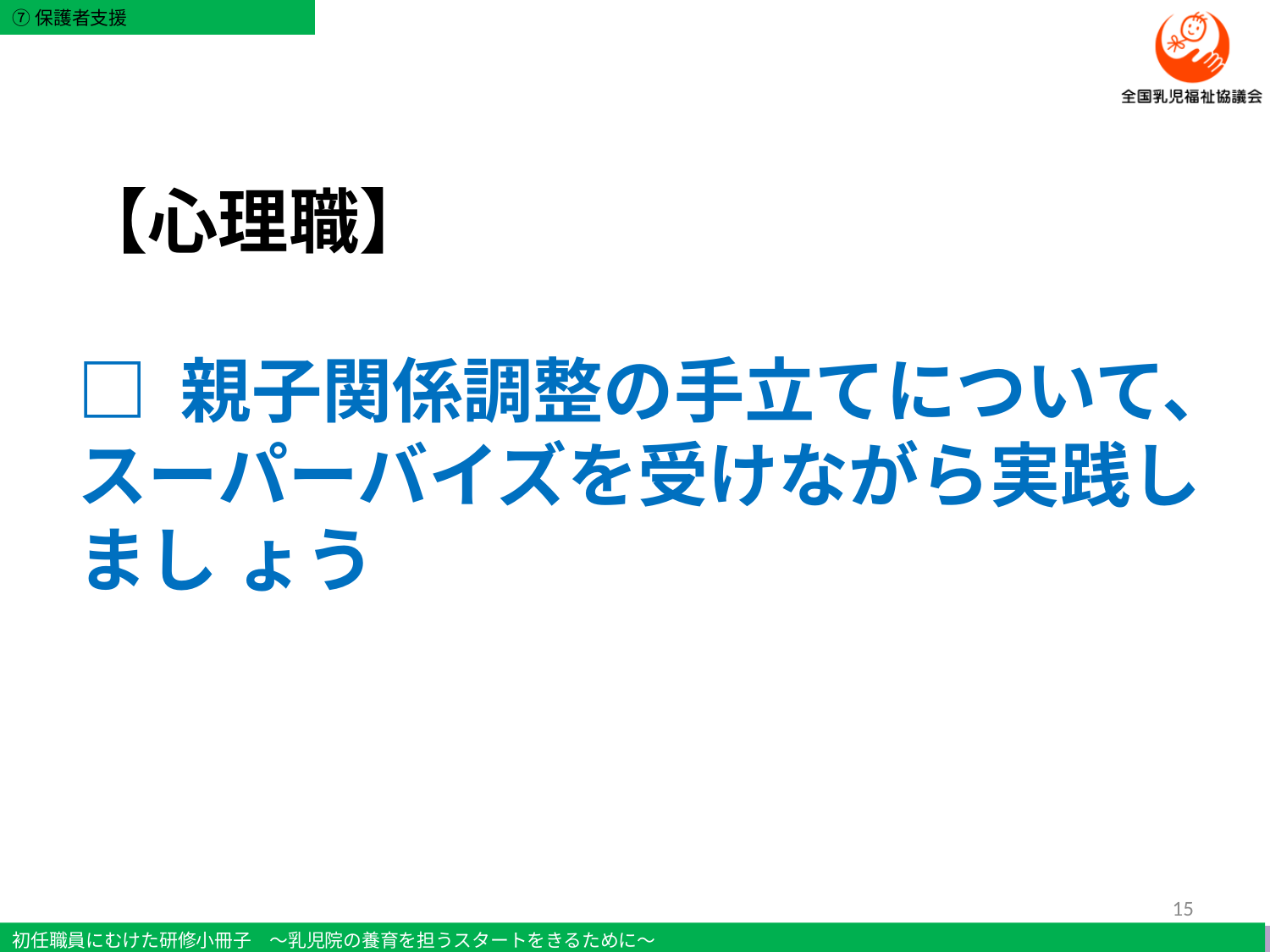

【心理職】

□ 親子関係調整の手立てについて、スーパーバイズを受けながら実践しまし ょう
15